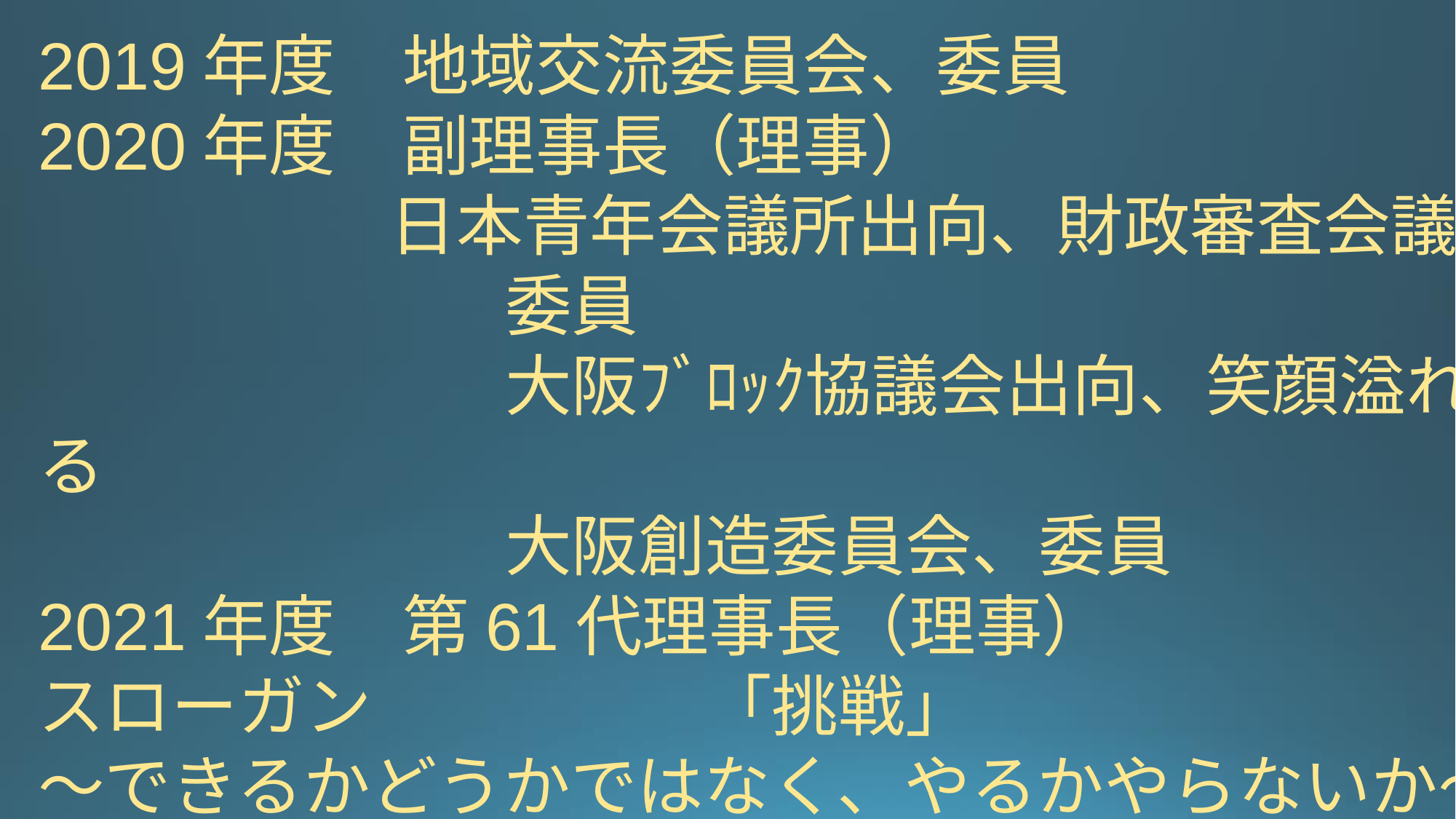

2019年度　地域交流委員会、委員
2020年度　副理事長（理事）
		　　日本青年会議所出向、財政審査会議、
　　　　　　　委員
　　　　　　　大阪ﾌﾞﾛｯｸ協議会出向、笑顔溢れる
　　　　　　　大阪創造委員会、委員
2021年度　第61代理事長（理事）
スローガン　　　　　「挑戦」
～できるかどうかではなく、やるかやらないか～